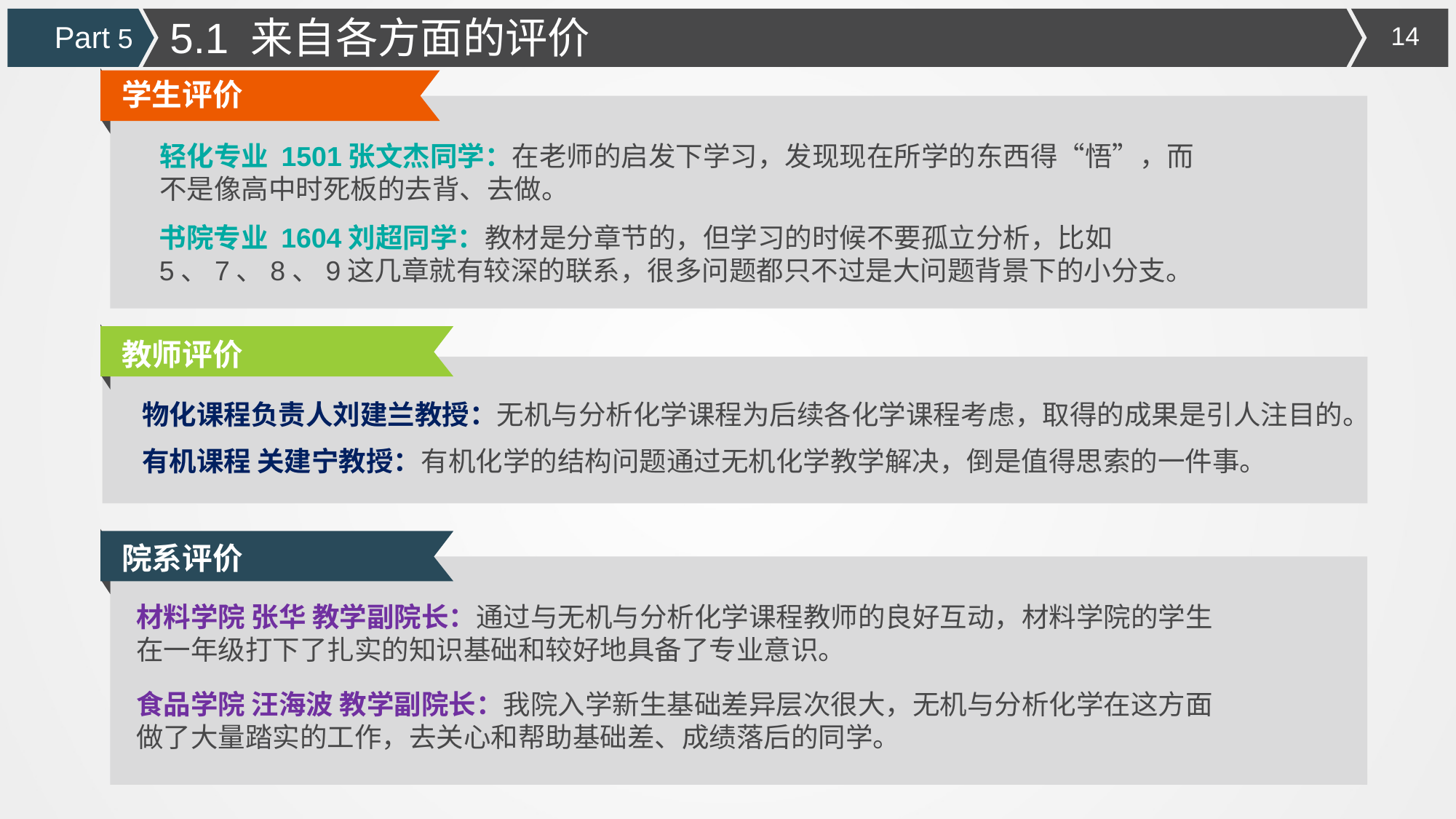

5.1 来自各方面的评价
Part 5

学生评价

轻化专业 1501张文杰同学：在老师的启发下学习，发现现在所学的东西得“悟”，而不是像高中时死板的去背、去做。
书院专业 1604刘超同学：教材是分章节的，但学习的时候不要孤立分析，比如5、7、8、9这几章就有较深的联系，很多问题都只不过是大问题背景下的小分支。

教师评价

物化课程负责人刘建兰教授：无机与分析化学课程为后续各化学课程考虑，取得的成果是引人注目的。
有机课程 关建宁教授：有机化学的结构问题通过无机化学教学解决，倒是值得思索的一件事。

院系评价

材料学院 张华 教学副院长：通过与无机与分析化学课程教师的良好互动，材料学院的学生在一年级打下了扎实的知识基础和较好地具备了专业意识。
食品学院 汪海波 教学副院长：我院入学新生基础差异层次很大，无机与分析化学在这方面做了大量踏实的工作，去关心和帮助基础差、成绩落后的同学。